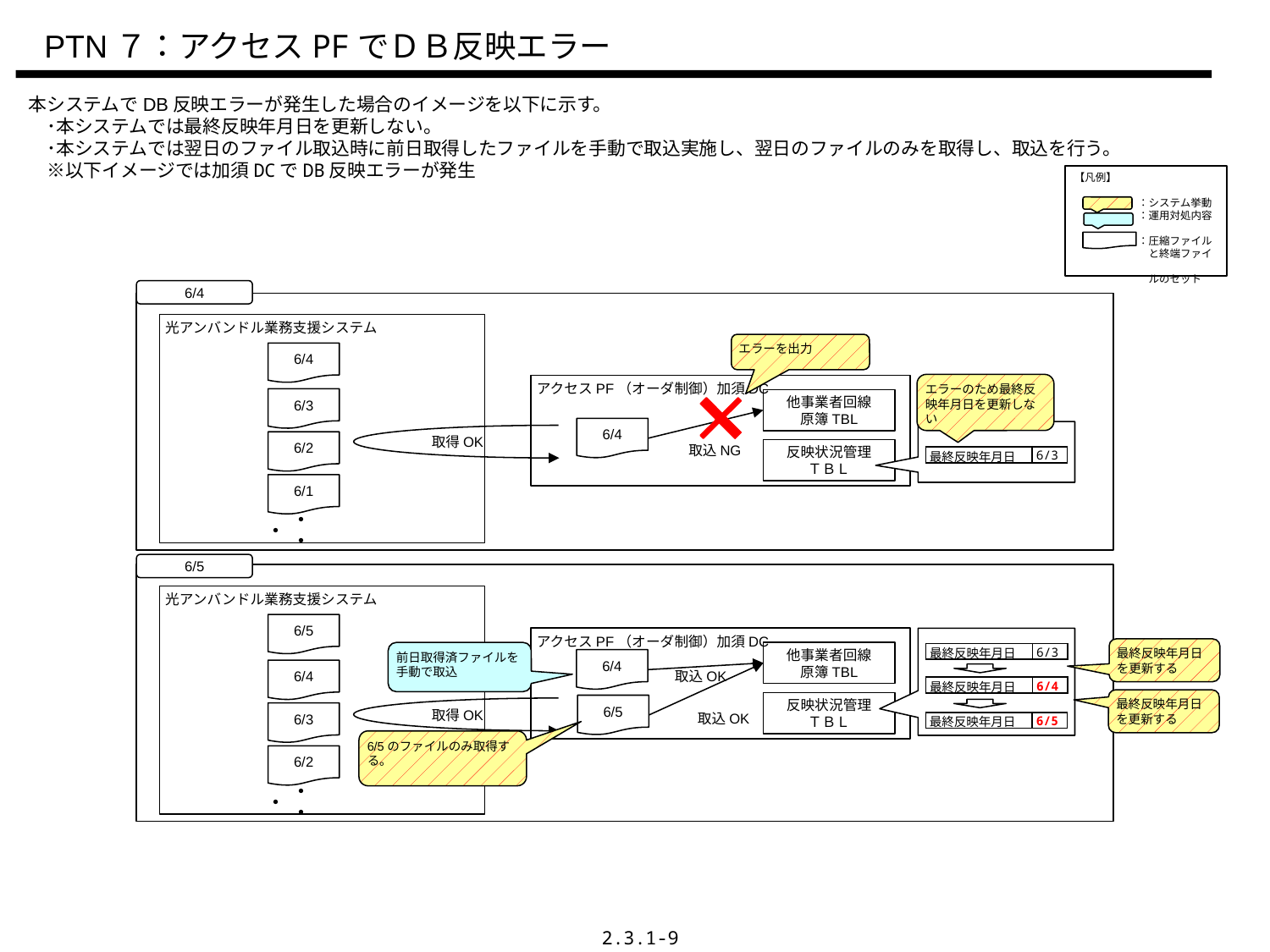

PTN７：アクセスPFでＤＢ反映エラー

本システムでDB反映エラーが発生した場合のイメージを以下に示す。
　･本システムでは最終反映年月日を更新しない。
　･本システムでは翌日のファイル取込時に前日取得したファイルを手動で取込実施し、翌日のファイルのみを取得し、取込を行う。
　※以下イメージでは加須DCでDB反映エラーが発生
【凡例】

　　　　　　：システム挙動
　　　　　　：運用対処内容

　　　　　　：圧縮ファイル
　　　　　　　と終端ファイ
　　　　　　　ルのセット

6/4

光アンバンドル業務支援システム
エラーを出力
6/4
エラーのため最終反映年月日を更新しない
アクセスPF（オーダ制御）加須DC
6/3
他事業者回線
原簿TBL

6/4

取得OK
6/2
取込NG
反映状況管理
ＴＢＬ
| 最終反映年月日 | 6/3 |
| --- | --- |
6/1
・・・

6/5

光アンバンドル業務支援システム
6/5
アクセスPF（オーダ制御）加須DC

最終反映年月日を更新する
前日取得済ファイルを手動で取込
他事業者回線
原簿TBL
| 最終反映年月日 | 6/3 |
| --- | --- |
6/4
6/4
取込OK

| 最終反映年月日 | 6/4 |
| --- | --- |
最終反映年月日を更新する
反映状況管理
ＴＢＬ
6/5

取得OK
6/3
取込OK
| 最終反映年月日 | 6/5 |
| --- | --- |
6/5のファイルのみ取得する。
6/2
・・・